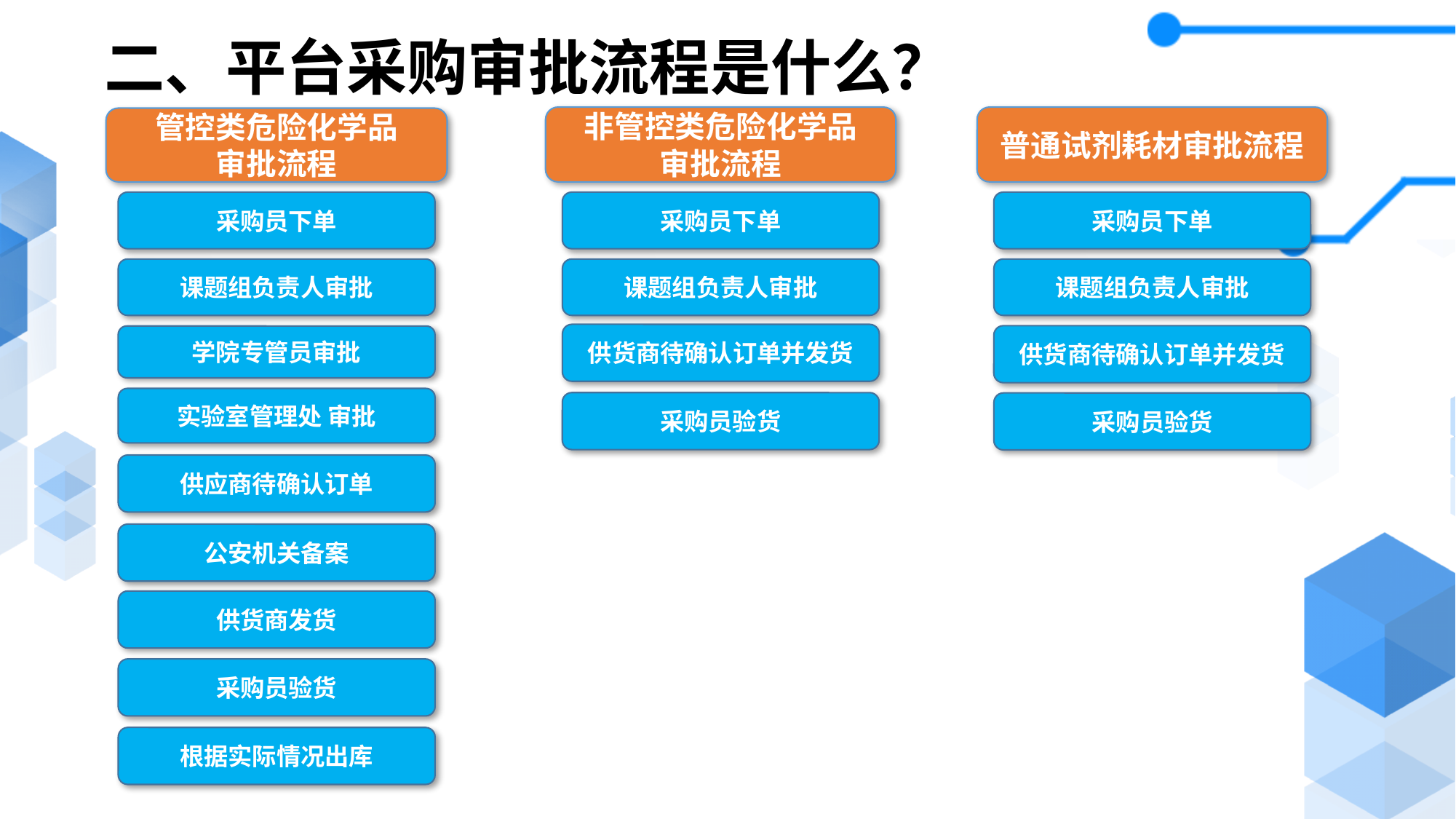

二、平台采购审批流程是什么？
非管控类危险化学品
审批流程
普通试剂耗材审批流程
管控类危险化学品
审批流程
采购员下单
采购员下单
采购员下单
课题组负责人审批
课题组负责人审批
课题组负责人审批
供货商待确认订单并发货
供货商待确认订单并发货
学院专管员审批
实验室管理处 审批
采购员验货
采购员验货
供应商待确认订单
公安机关备案
供货商发货
采购员验货
根据实际情况出库